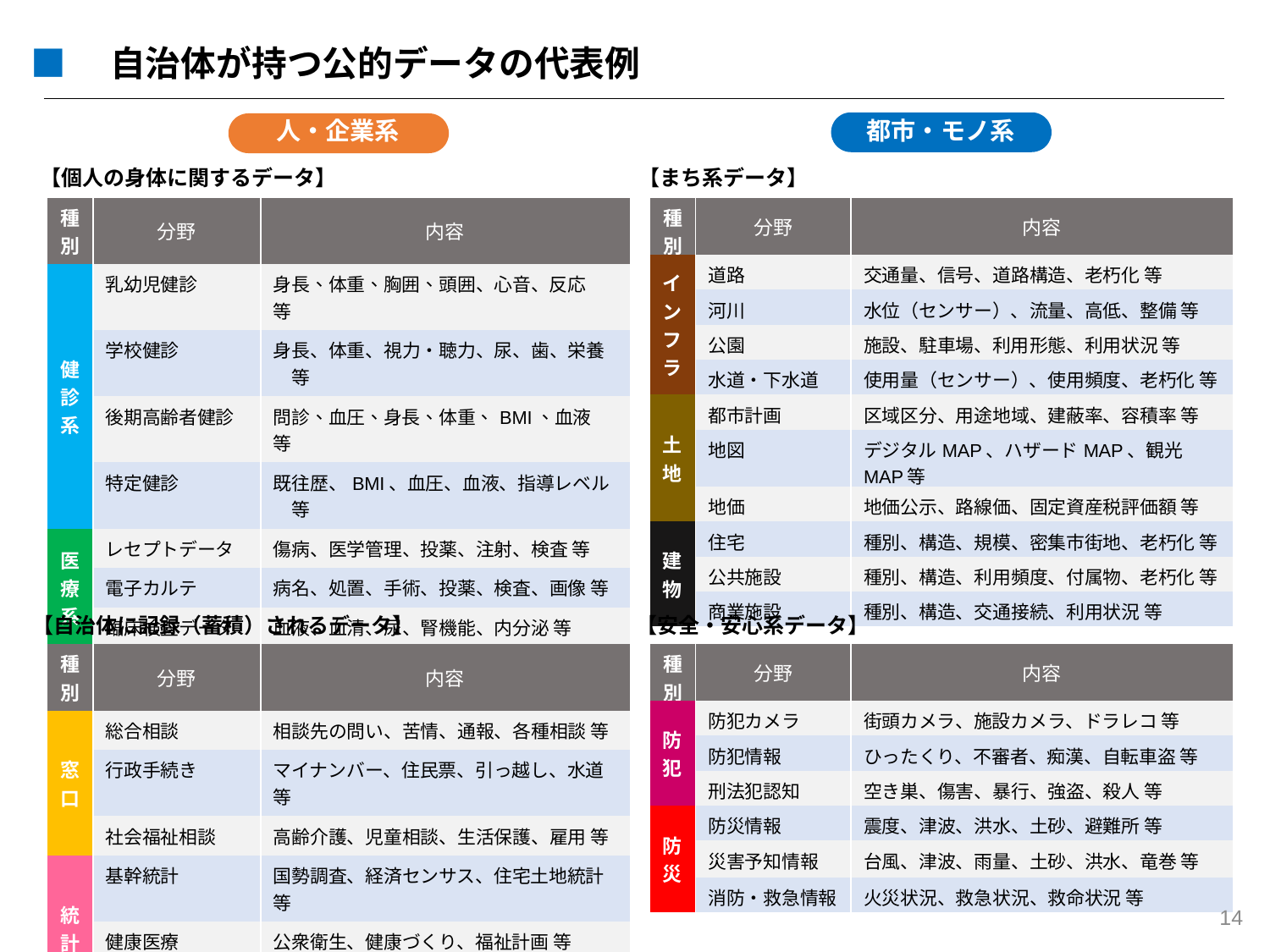

■　自治体が持つ公的データの代表例
人・企業系

都市・モノ系

【個人の身体に関するデータ】
【まち系データ】
| 種別 | 分野 | 内容 |
| --- | --- | --- |
| 健診系 | 乳幼児健診 | 身長、体重、胸囲、頭囲、心音、反応　等 |
|  | 学校健診 | 身長、体重、視力・聴力、尿、歯、栄養　等 |
|  | 後期高齢者健診 | 問診、血圧、身長、体重、BMI、血液　等 |
|  | 特定健診 | 既往歴、BMI、血圧、血液、指導レベル　等 |
| 医療系 | レセプトデータ | 傷病、医学管理、投薬、注射、検査 等 |
|  | 電子カルテ | 病名、処置、手術、投薬、検査、画像 等 |
|  | 臨床検査データ | 血液、血清、尿、腎機能、内分泌 等 |
| 介護系 | 要介護認定 | 身体機能、生活機能、認知機能 等 |
|  | 介護記録 | 食事、移動、排せつ、就寝、サービス利用 等 |
|  | 介護レセプト | サービス内容、回数、医療、特定疾患 等 |
| 種別 | 分野 | 内容 |
| --- | --- | --- |
| インフラ | 道路 | 交通量、信号、道路構造、老朽化 等 |
|  | 河川 | 水位（センサー）、流量、高低、整備 等 |
|  | 公園 | 施設、駐車場、利用形態、利用状況 等 |
|  | 水道・下水道 | 使用量（センサー）、使用頻度、老朽化 等 |
| 土地 | 都市計画 | 区域区分、用途地域、建蔽率、容積率 等 |
|  | 地図 | デジタルMAP、ハザードMAP、観光MAP等 |
|  | 地価 | 地価公示、路線価、固定資産税評価額 等 |
| 建物 | 住宅 | 種別、構造、規模、密集市街地、老朽化 等 |
|  | 公共施設 | 種別、構造、利用頻度、付属物、老朽化 等 |
|  | 商業施設 | 種別、構造、交通接続、利用状況 等 |
【自治体に記録（蓄積）されるデータ】
【安全・安心系データ】
| 種別 | 分野 | 内容 |
| --- | --- | --- |
| 窓口 | 総合相談 | 相談先の問い、苦情、通報、各種相談 等 |
|  | 行政手続き | マイナンバー、住民票、引っ越し、水道 等 |
|  | 社会福祉相談 | 高齢介護、児童相談、生活保護、雇用 等 |
| 統計 | 基幹統計 | 国勢調査、経済センサス、住宅土地統計 等 |
|  | 健康医療 | 公衆衛生、健康づくり、福祉計画 等 |
|  | 産業・企業 | 観光統計、景況観測、消費者指数 等 |
| 種別 | 分野 | 内容 |
| --- | --- | --- |
| 防犯 | 防犯カメラ | 街頭カメラ、施設カメラ、ドラレコ 等 |
|  | 防犯情報 | ひったくり、不審者、痴漢、自転車盗 等 |
|  | 刑法犯認知 | 空き巣、傷害、暴行、強盗、殺人 等 |
| 防災 | 防災情報 | 震度、津波、洪水、土砂、避難所 等 |
|  | 災害予知情報 | 台風、津波、雨量、土砂、洪水、竜巻 等 |
|  | 消防・救急情報 | 火災状況、救急状況、救命状況 等 |
14